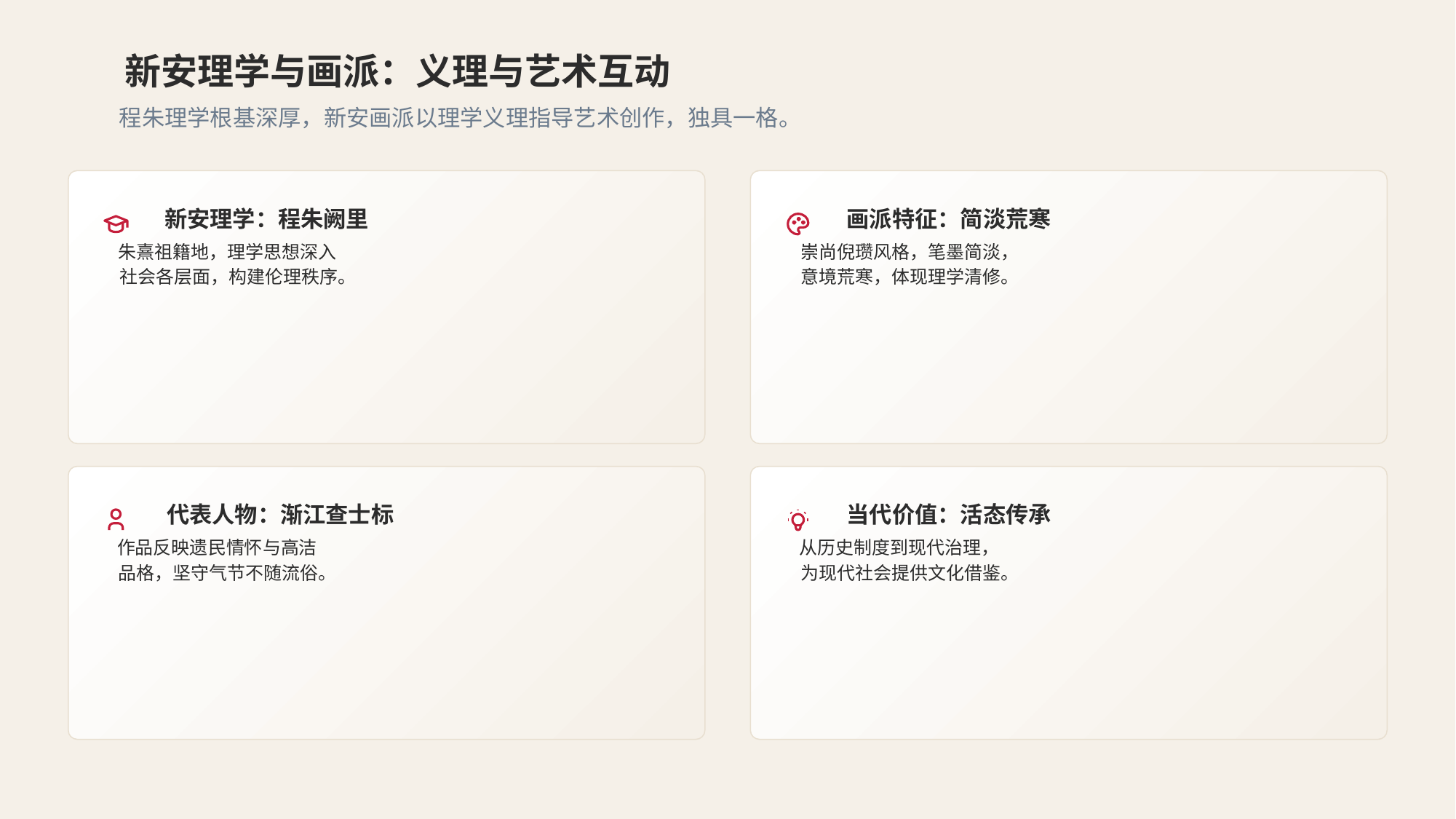

新安理学与画派：义理与艺术互动
程朱理学根基深厚，新安画派以理学义理指导艺术创作，独具一格。

新安理学：程朱阙里

朱熹祖籍地，理学思想深入
社会各层面，构建伦理秩序。

画派特征：简淡荒寒

崇尚倪瓒风格，笔墨简淡，
意境荒寒，体现理学清修。

代表人物：渐江查士标

作品反映遗民情怀与高洁
品格，坚守气节不随流俗。

当代价值：活态传承

从历史制度到现代治理，
为现代社会提供文化借鉴。